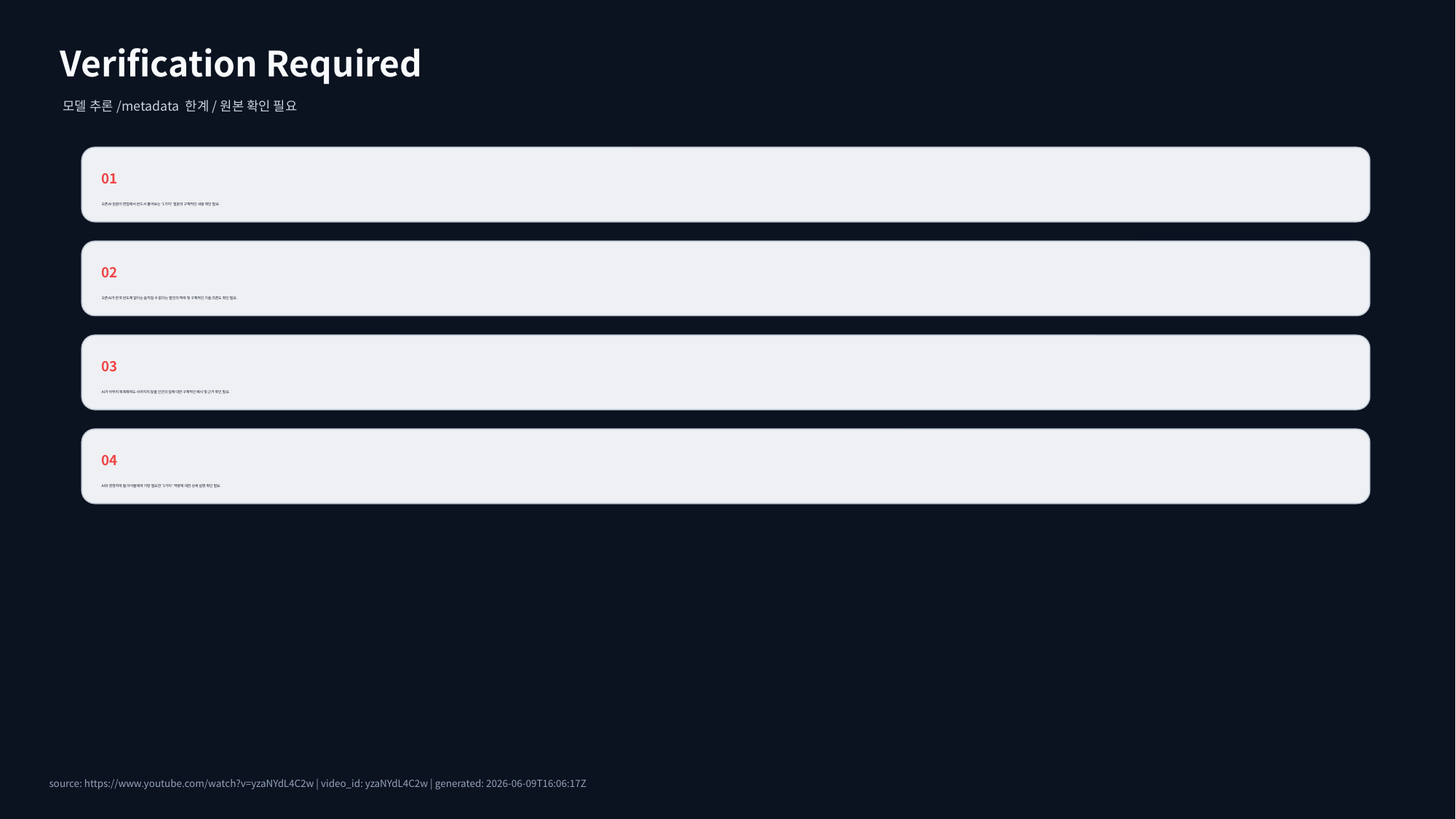

Verification Required
모델 추론/metadata 한계/원본 확인 필요

01
오픈AI 임원이 면접에서 반드시 물어보는 '1가지' 질문의 구체적인 내용 확인 필요.

02
오픈AI가 한국 반도체 없이는 움직일 수 없다는 발언의 맥락 및 구체적인 기술 의존도 확인 필요.

03
AI가 아무리 똑똑해져도 사라지지 않을 인간의 일에 대한 구체적인 예시 및 근거 확인 필요.

04
AI와 경쟁하게 될 아이들에게 가장 필요한 '1가지' 역량에 대한 상세 설명 확인 필요.
source: https://www.youtube.com/watch?v=yzaNYdL4C2w | video_id: yzaNYdL4C2w | generated: 2026-06-09T16:06:17Z